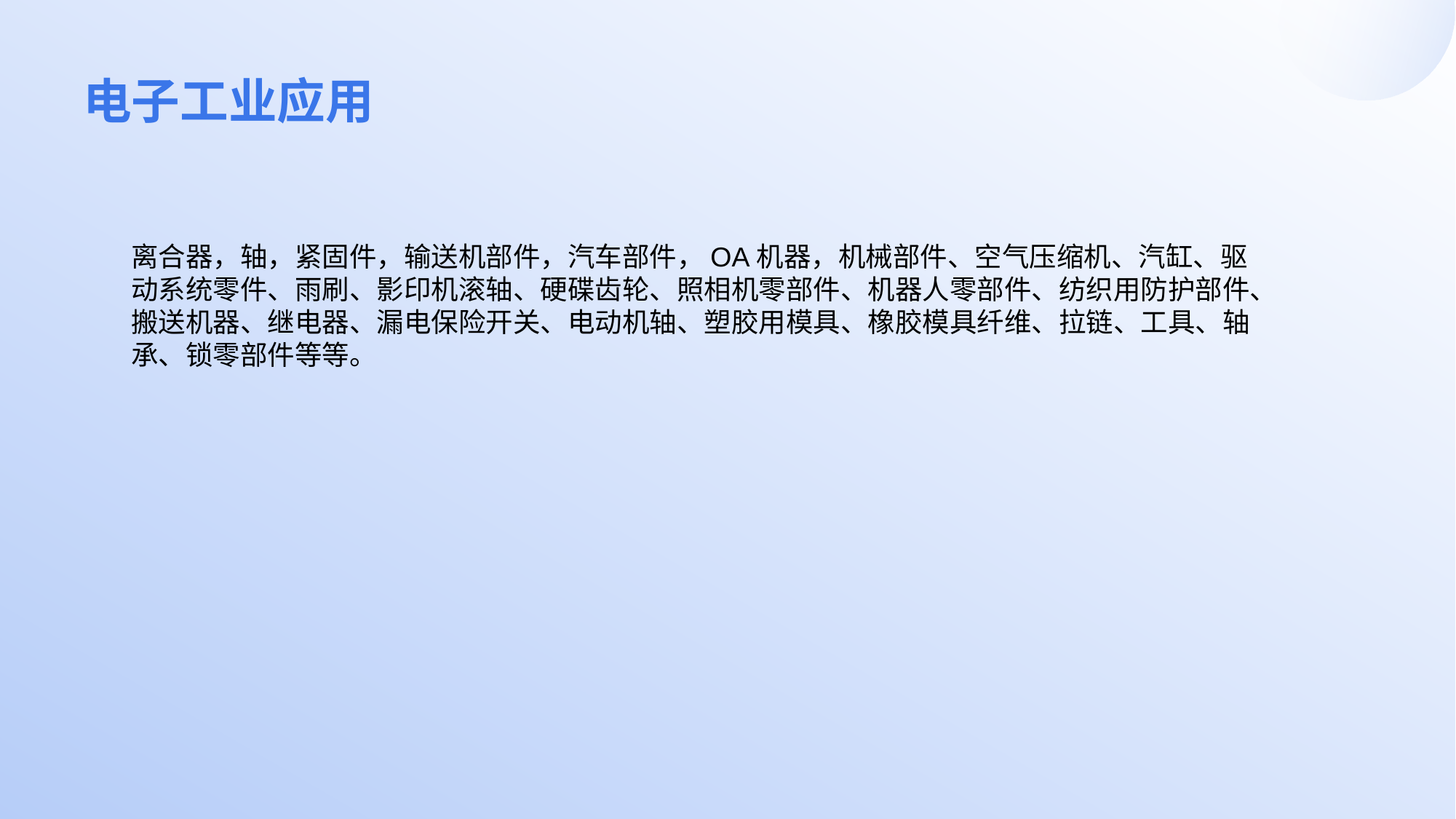

# 电子工业应用
离合器，轴，紧固件，输送机部件，汽车部件，OA机器，机械部件、空气压缩机、汽缸、驱动系统零件、雨刷、影印机滚轴、硬碟齿轮、照相机零部件、机器人零部件、纺织用防护部件、搬送机器、继电器、漏电保险开关、电动机轴、塑胶用模具、橡胶模具纤维、拉链、工具、轴承、锁零部件等等。